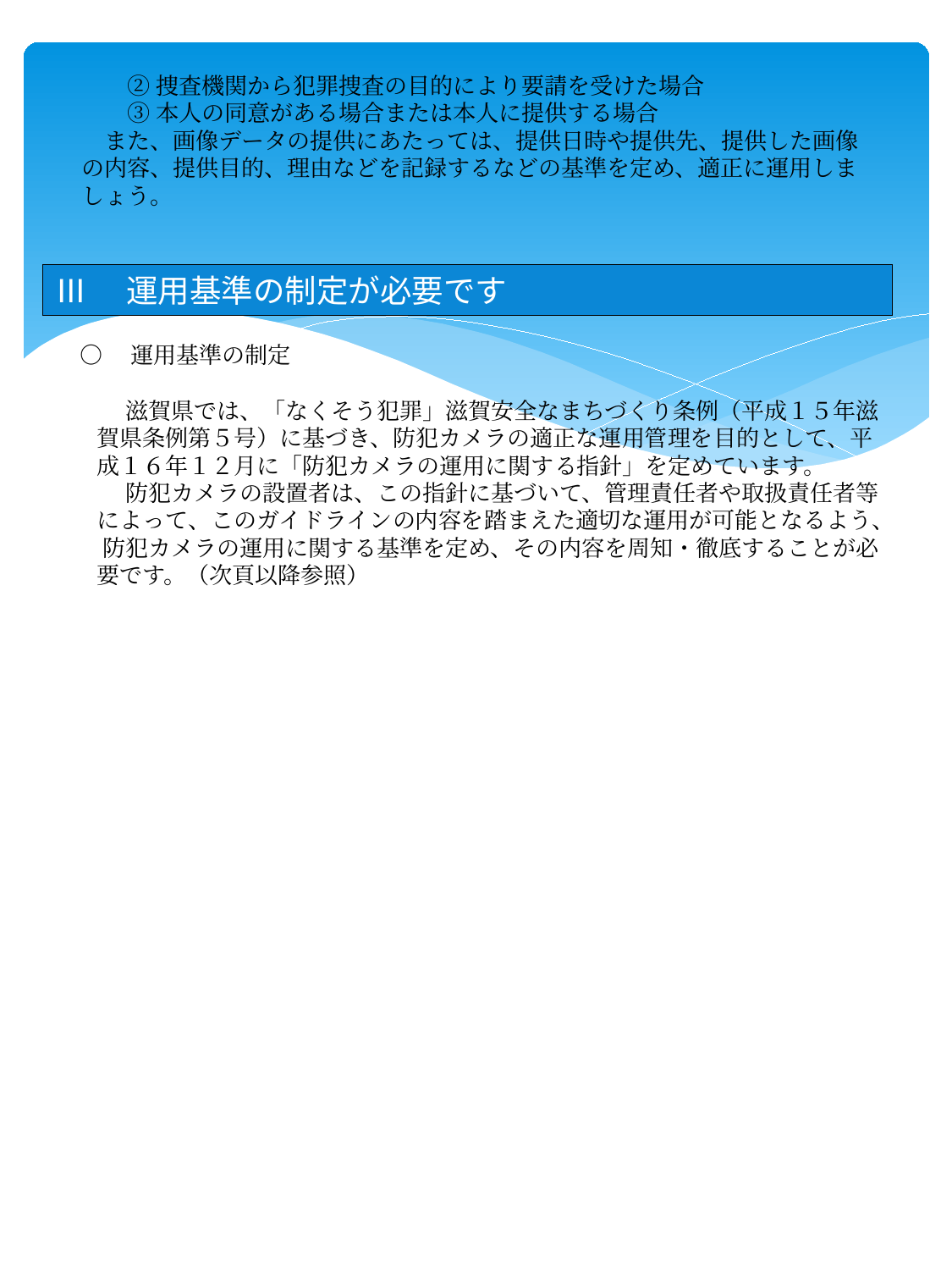

② 捜査機関から犯罪捜査の目的により要請を受けた場合
　　　③ 本人の同意がある場合または本人に提供する場合
　　また、画像データの提供にあたっては、提供日時や提供先、提供した画像
　の内容、提供目的、理由などを記録するなどの基準を定め、適正に運用しま
　しょう。
Ⅲ　運用基準の制定が必要です
○　運用基準の制定

　　滋賀県では、「なくそう犯罪」滋賀安全なまちづくり条例（平成１５年滋
  賀県条例第５号）に基づき、防犯カメラの適正な運用管理を目的として、平
  成１６年１２月に「防犯カメラの運用に関する指針」を定めています。
　　防犯カメラの設置者は、この指針に基づいて、管理責任者や取扱責任者等
  によって、このガイドラインの内容を踏まえた適切な運用が可能となるよう、
　防犯カメラの運用に関する基準を定め、その内容を周知・徹底することが必
  要です。（次頁以降参照）